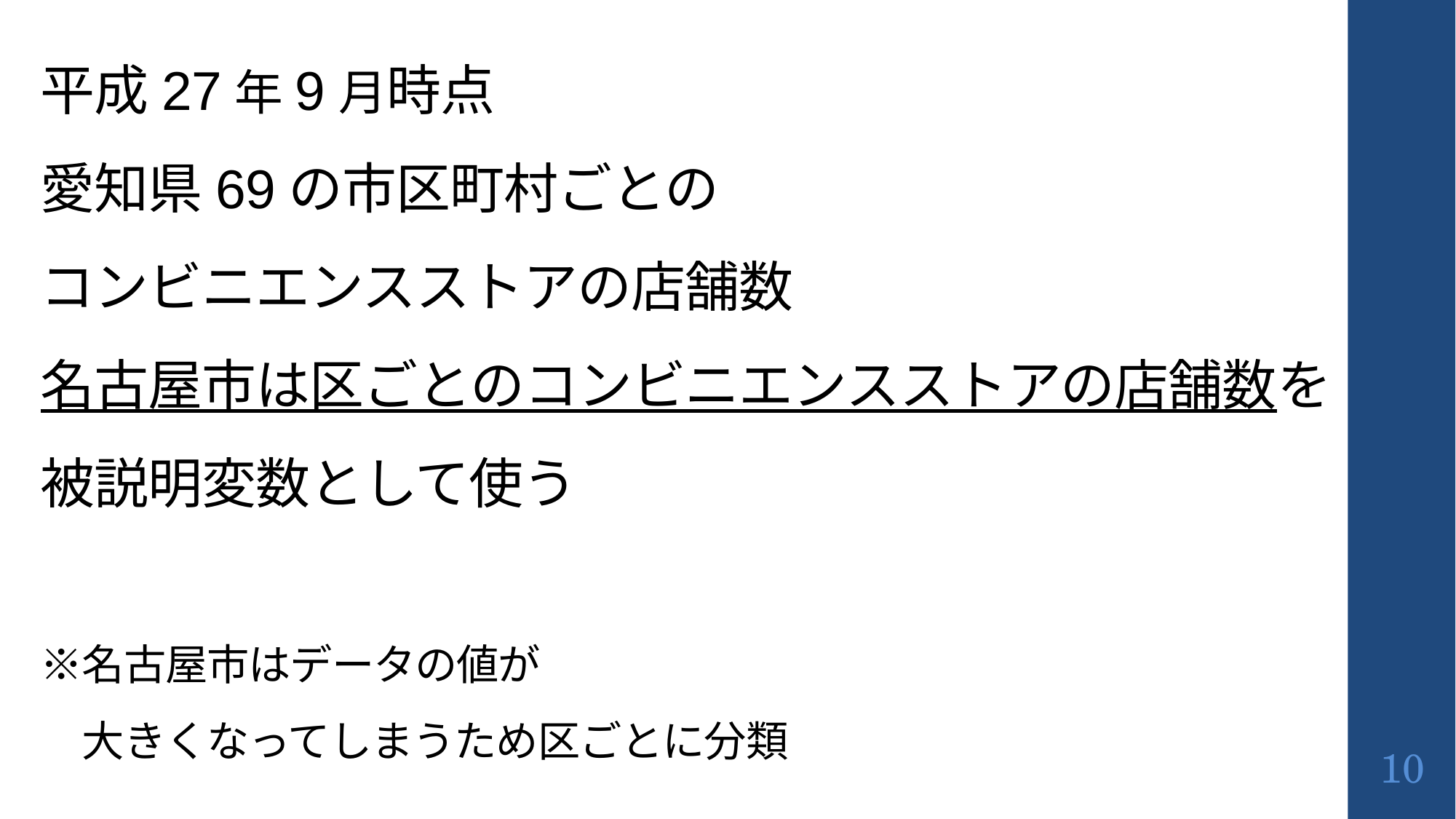

平成27年9月時点
愛知県69の市区町村ごとの
コンビニエンスストアの店舗数
名古屋市は区ごとのコンビニエンスストアの店舗数を
被説明変数として使う
※名古屋市はデータの値が
　大きくなってしまうため区ごとに分類
10